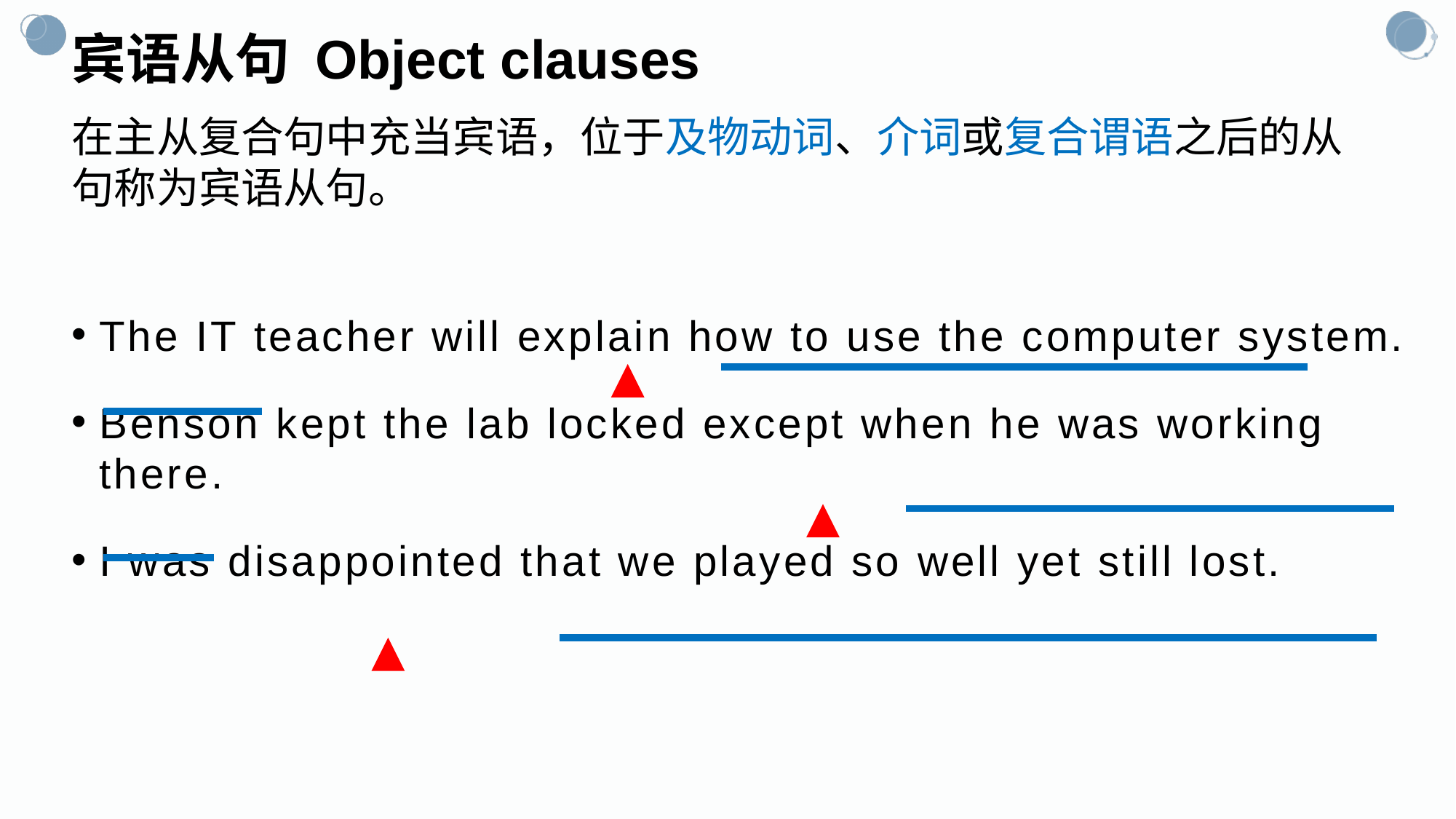

宾语从句 Object clauses
在主从复合句中充当宾语，位于及物动词、介词或复合谓语之后的从句称为宾语从句。
The IT teacher will explain how to use the computer system.
Benson kept the lab locked except when he was working there.
I was disappointed that we played so well yet still lost.